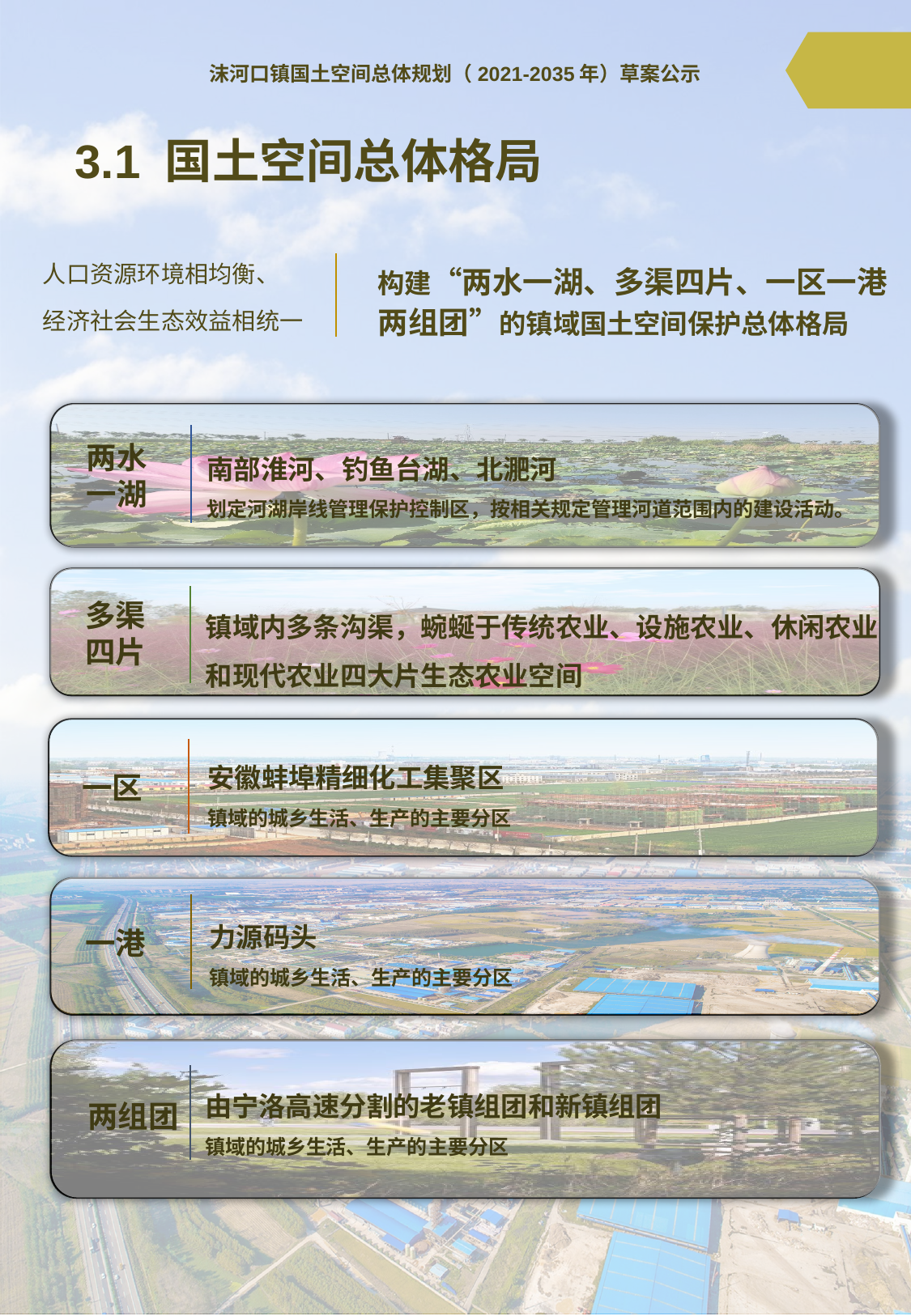

12
沫河口镇国土空间总体规划（2021-2035年）草案公示
# 3.1 国土空间总体格局
构建“两水一湖、多渠四片、一区一港两组团”的镇域国土空间保护总体格局
人口资源环境相均衡、
经济社会生态效益相统一

南部淮河、钓鱼台湖、北淝河
划定河湖岸线管理保护控制区，按相关规定管理河道范围内的建设活动。
两水一湖

镇域内多条沟渠，蜿蜒于传统农业、设施农业、休闲农业和现代农业四大片生态农业空间
多渠
四片

安徽蚌埠精细化工集聚区
镇域的城乡生活、生产的主要分区
一区

力源码头
镇域的城乡生活、生产的主要分区
一港

由宁洛高速分割的老镇组团和新镇组团
镇域的城乡生活、生产的主要分区
两组团